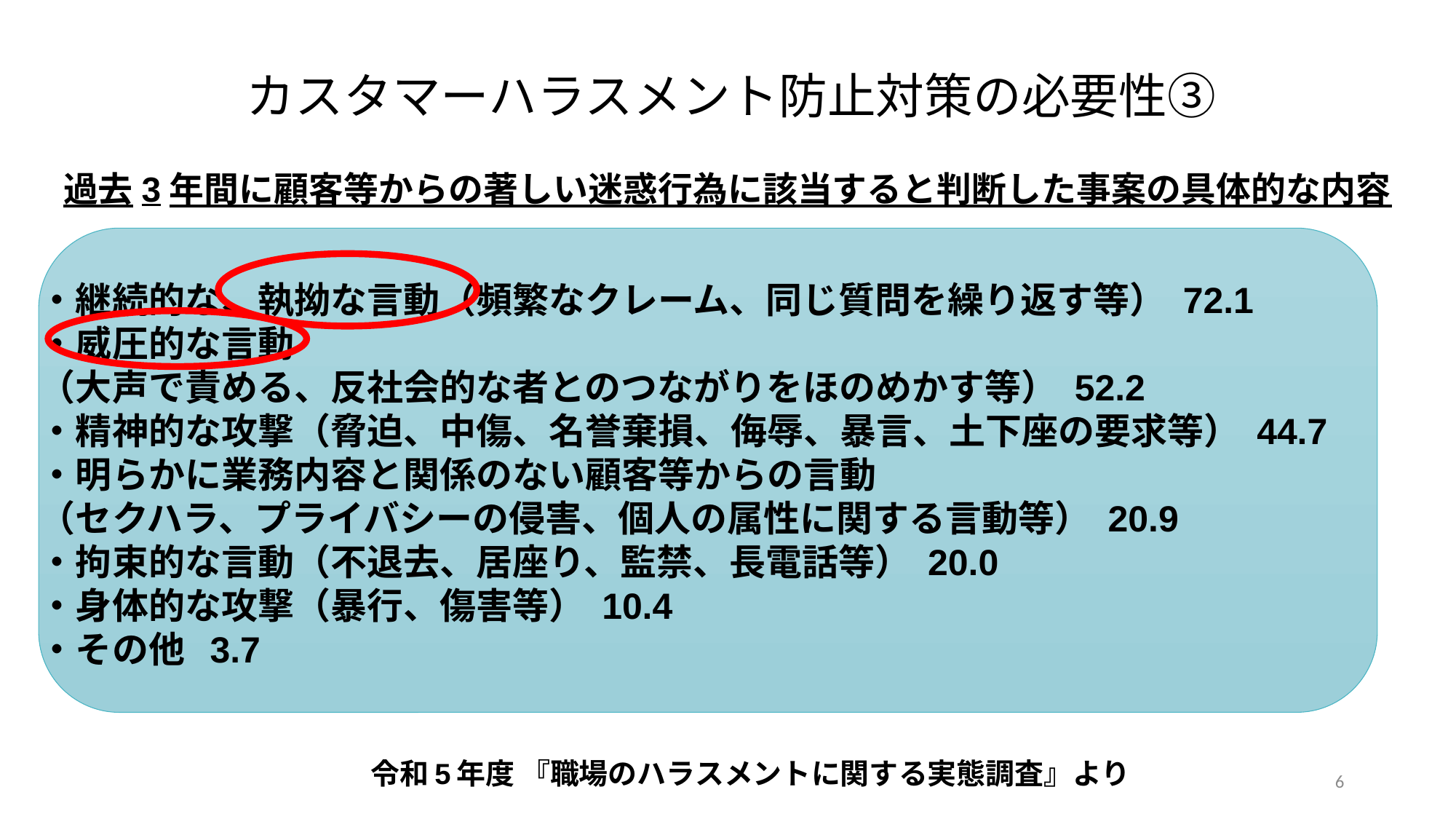

カスタマーハラスメント防止対策の必要性③
# 過去3年間に顧客等からの著しい迷惑行為に該当すると判断した事案の具体的な内容

・継続的な、執拗な言動（頻繁なクレーム、同じ質問を繰り返す等） 72.1
・威圧的な言動
（大声で責める、反社会的な者とのつながりをほのめかす等） 52.2
・精神的な攻撃（脅迫、中傷、名誉棄損、侮辱、暴言、土下座の要求等） 44.7
・明らかに業務内容と関係のない顧客等からの言動
（セクハラ、プライバシーの侵害、個人の属性に関する言動等） 20.9
・拘束的な言動（不退去、居座り、監禁、長電話等） 20.0
・身体的な攻撃（暴行、傷害等） 10.4
・その他  3.7

令和5年度 『職場のハラスメントに関する実態調査』より
6